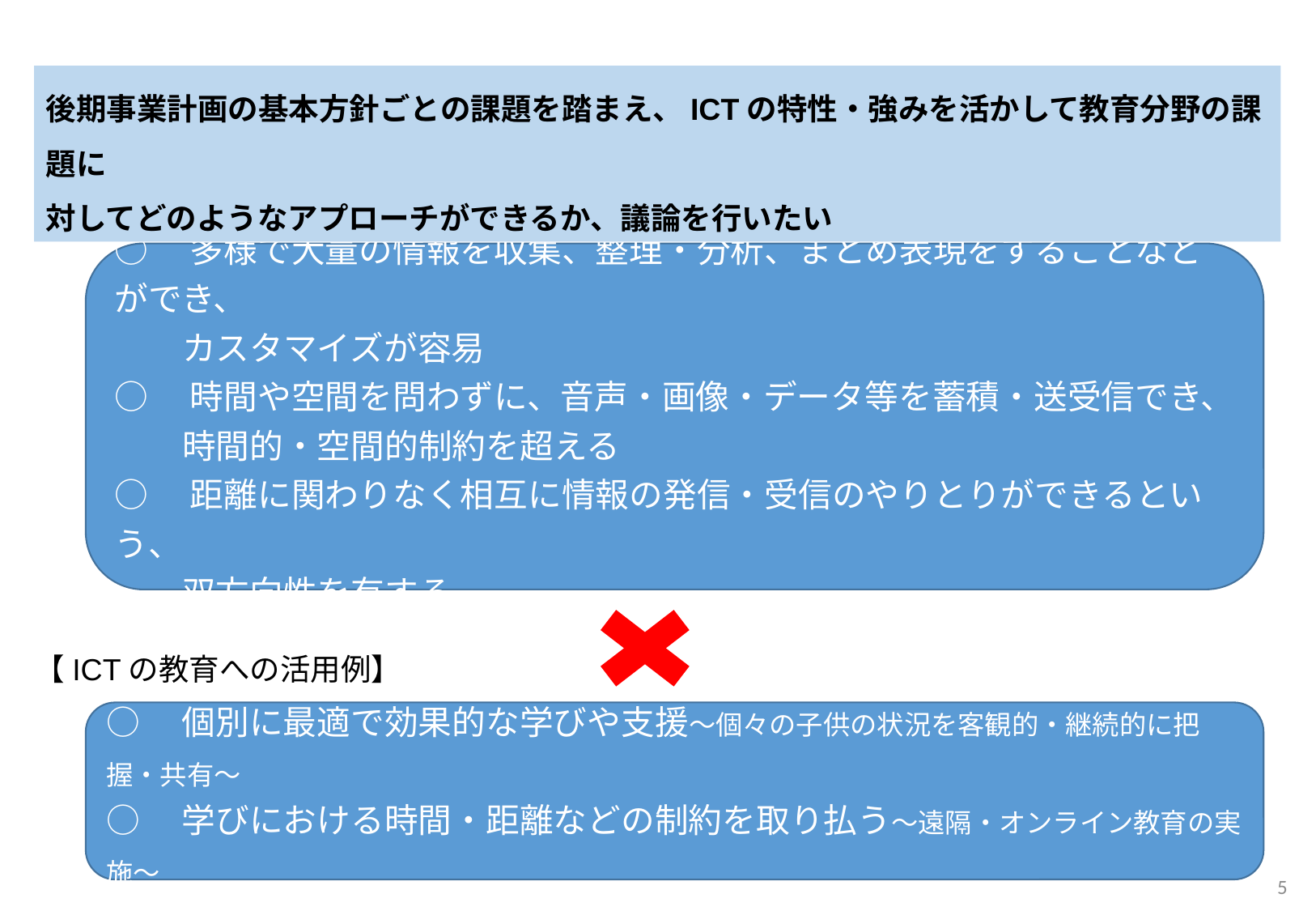

後期事業計画の基本方針ごとの課題を踏まえ、ICTの特性・強みを活かして教育分野の課題に
対してどのようなアプローチができるか、議論を行いたい
【ICTの特性・強み】
○　多様で大量の情報を収集、整理・分析、まとめ表現をすることなどができ、
　　カスタマイズが容易
○　時間や空間を問わずに、音声・画像・データ等を蓄積・送受信でき、
　　時間的・空間的制約を超える
○　距離に関わりなく相互に情報の発信・受信のやりとりができるという、
　　双方向性を有する

【ICTの教育への活用例】
○　個別に最適で効果的な学びや支援～個々の子供の状況を客観的・継続的に把握・共有～
○　学びにおける時間・距離などの制約を取り払う～遠隔・オンライン教育の実施～
5